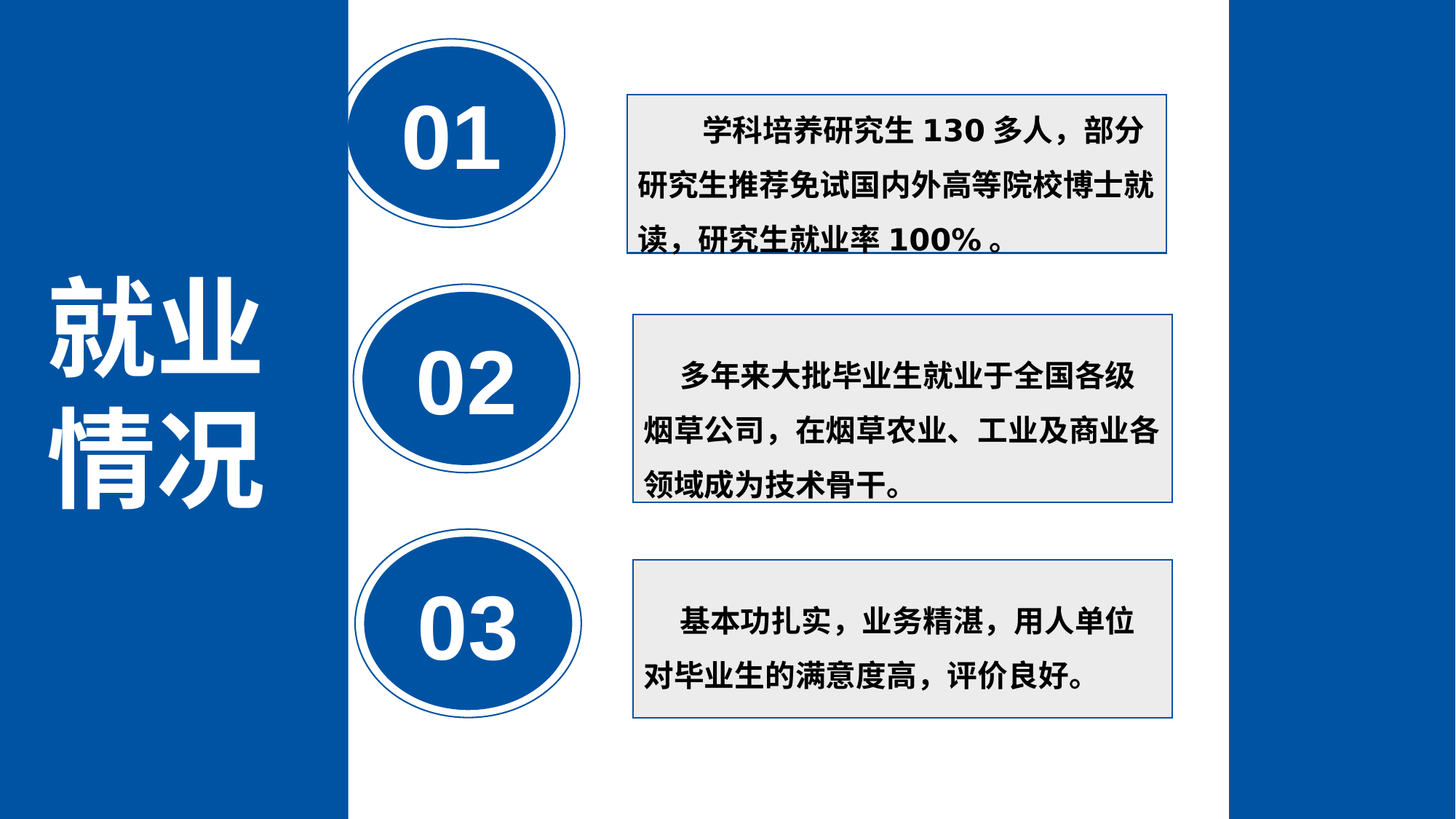

01
   学科培养研究生130多人，部分研究生推荐免试国内外高等院校博士就读，研究生就业率100%。

就业情况

02

多年来大批毕业生就业于全国各级烟草公司，在烟草农业、工业及商业各领域成为技术骨干。

03

基本功扎实，业务精湛，用人单位对毕业生的满意度高，评价良好。